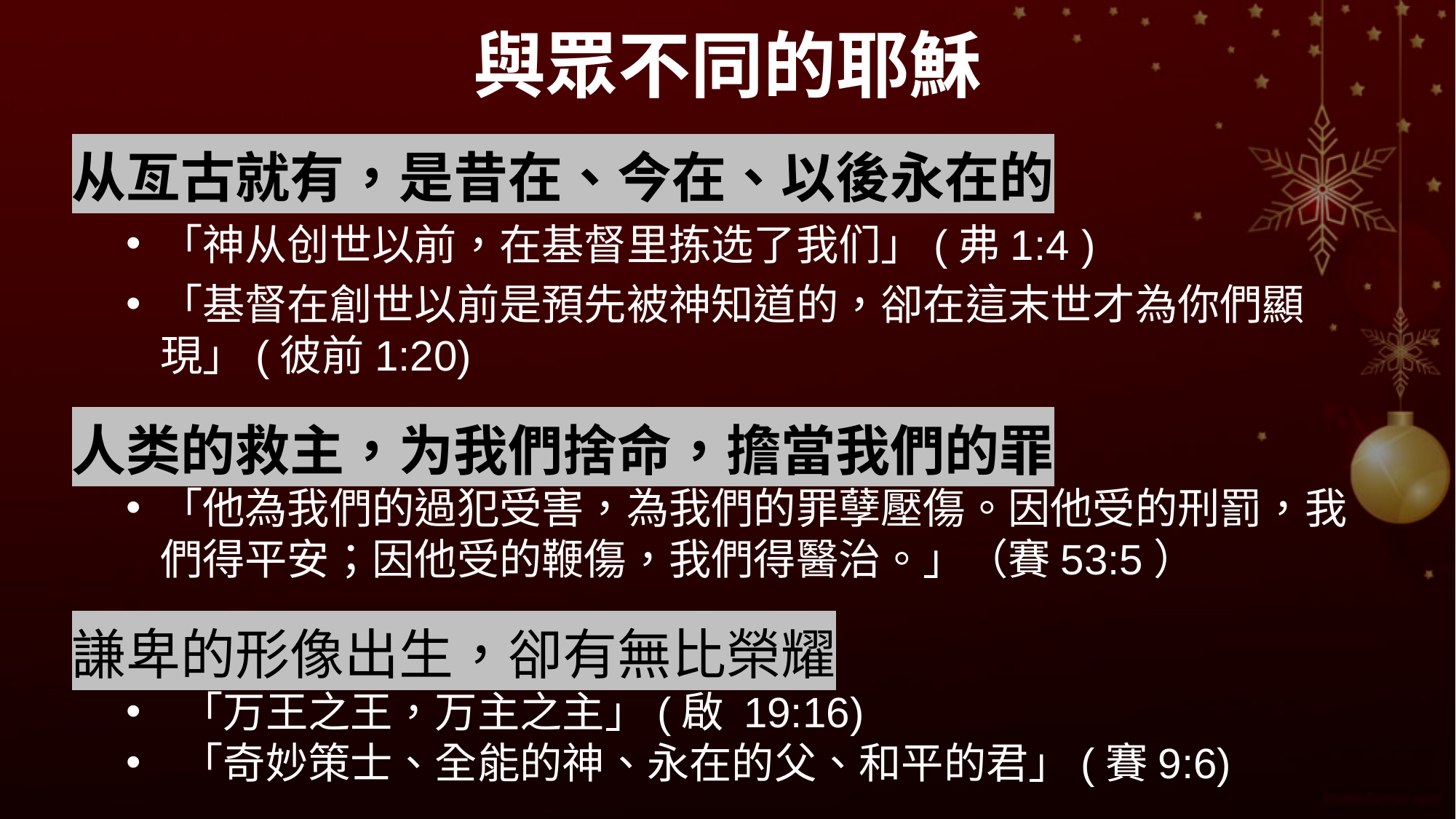

與眾不同的耶穌
从亙古就有，是昔在、今在、以後永在的
「神从创世以前，在基督里拣选了我们」(弗1:4 )
「基督在創世以前是預先被神知道的，卻在這末世才為你們顯現」(彼前1:20)
人类的救主，为我們捨命，擔當我們的罪
「他為我們的過犯受害，為我們的罪孽壓傷。因他受的刑罰，我們得平安；因他受的鞭傷，我們得醫治。」（賽53:5）
謙卑的形像出生，卻有無比榮耀
「万王之王，万主之主」(啟 19:16)
「奇妙策士、全能的神、永在的父、和平的君」(賽9:6)